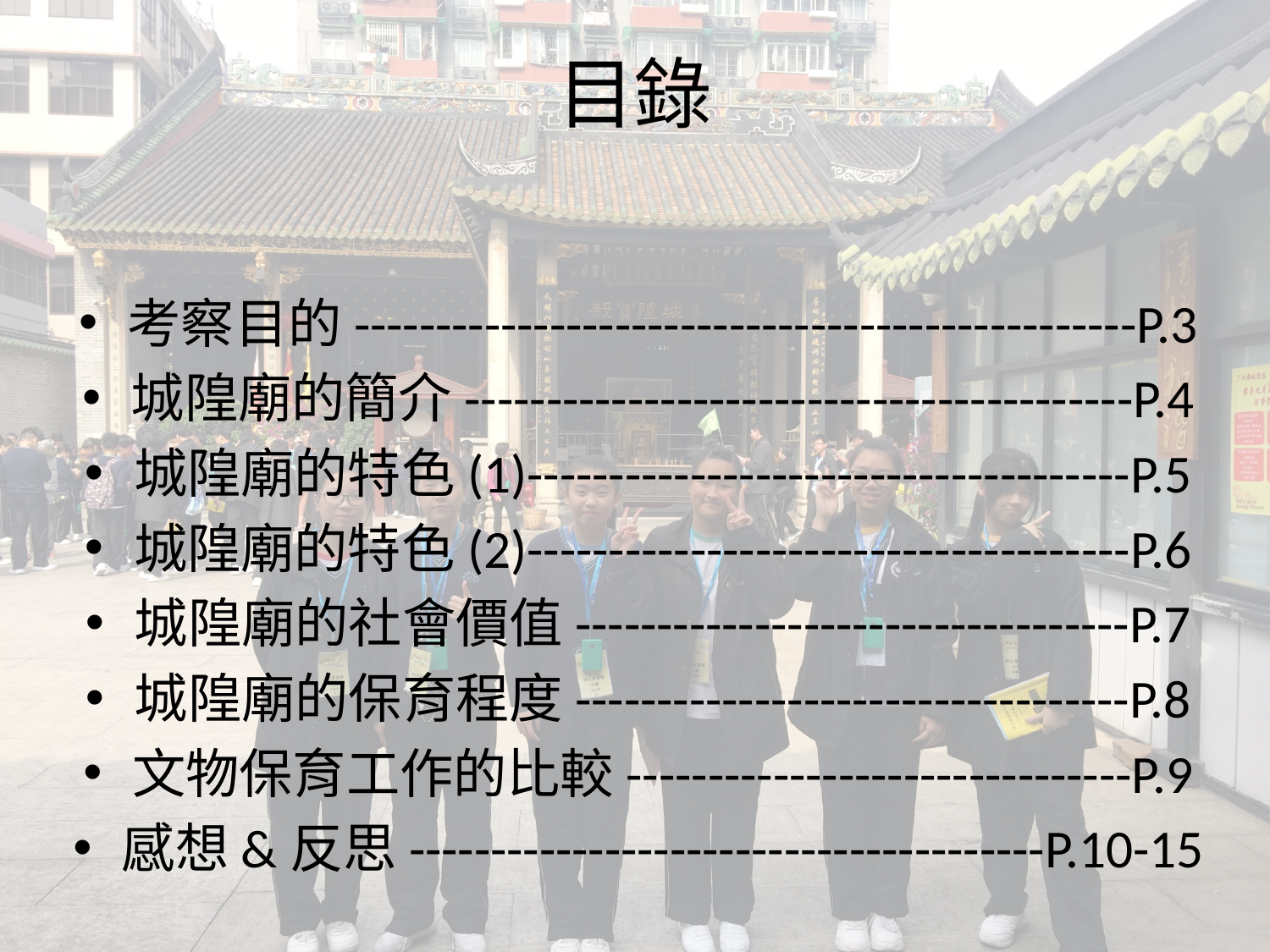

# 目錄
考察目的------------------------------------------------P.3
城隍廟的簡介-----------------------------------------P.4
城隍廟的特色(1)-------------------------------------P.5
城隍廟的特色(2)-------------------------------------P.6
城隍廟的社會價值----------------------------------P.7
城隍廟的保育程度----------------------------------P.8
文物保育工作的比較-------------------------------P.9
感想&反思---------------------------------------P.10-15